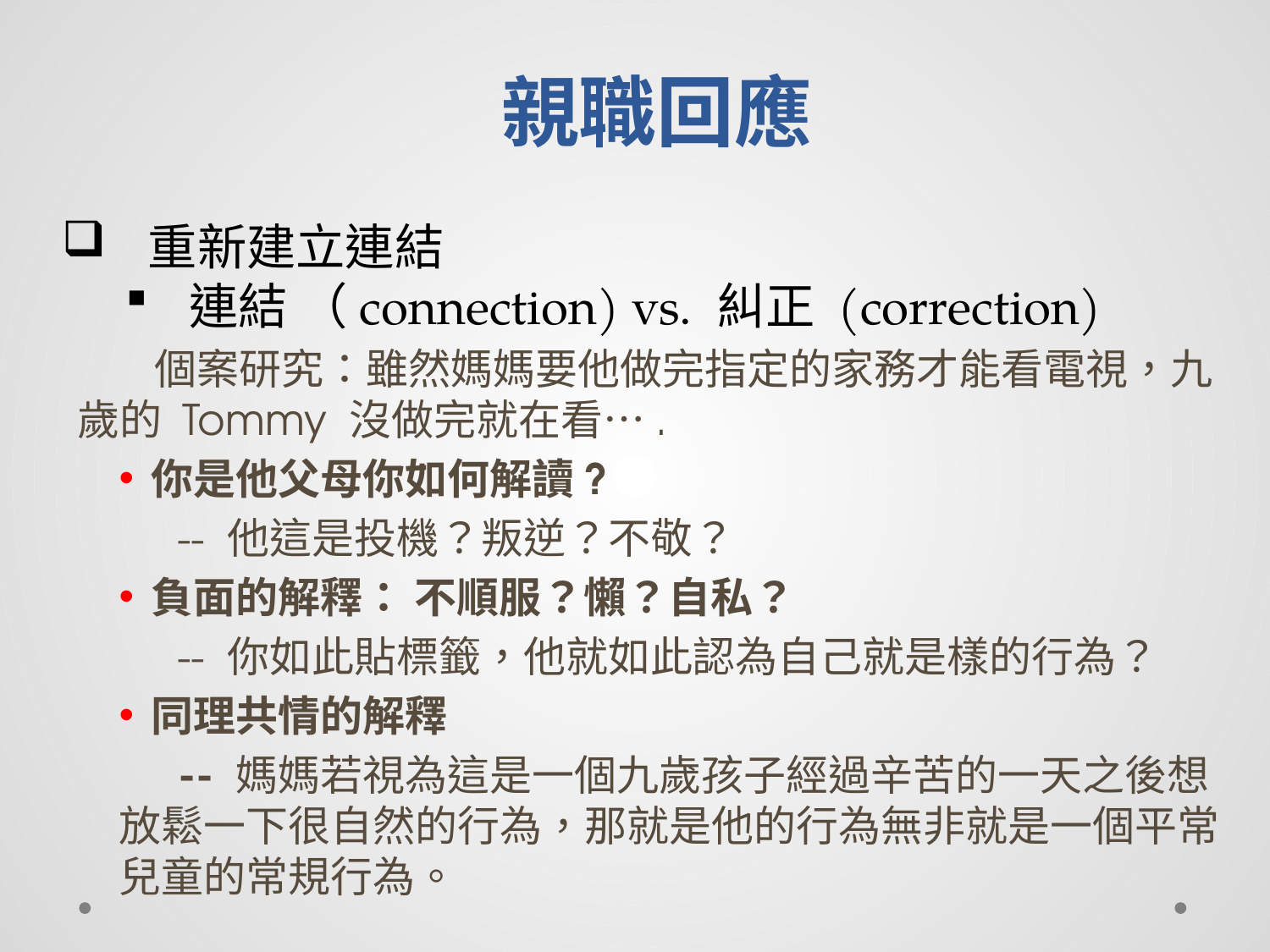

#
親職回應

 重新建立連結
連結 （connection) vs. 糾正 (correction)
       個案研究：雖然媽媽要他做完指定的家務才能看電視，九歲的 Tommy 沒做完就在看….
你是他父母你如何解讀?
     -- 他這是投機？叛逆？不敬？
負面的解釋： 不順服？懶？自私？
     -- 你如此貼標籤，他就如此認為自己就是樣的行為？
同理共情的解釋
     -- 媽媽若視為這是一個九歲孩子經過辛苦的一天之後想放鬆一下很自然的行為，那就是他的行為無非就是一個平常兒童的常規行為。